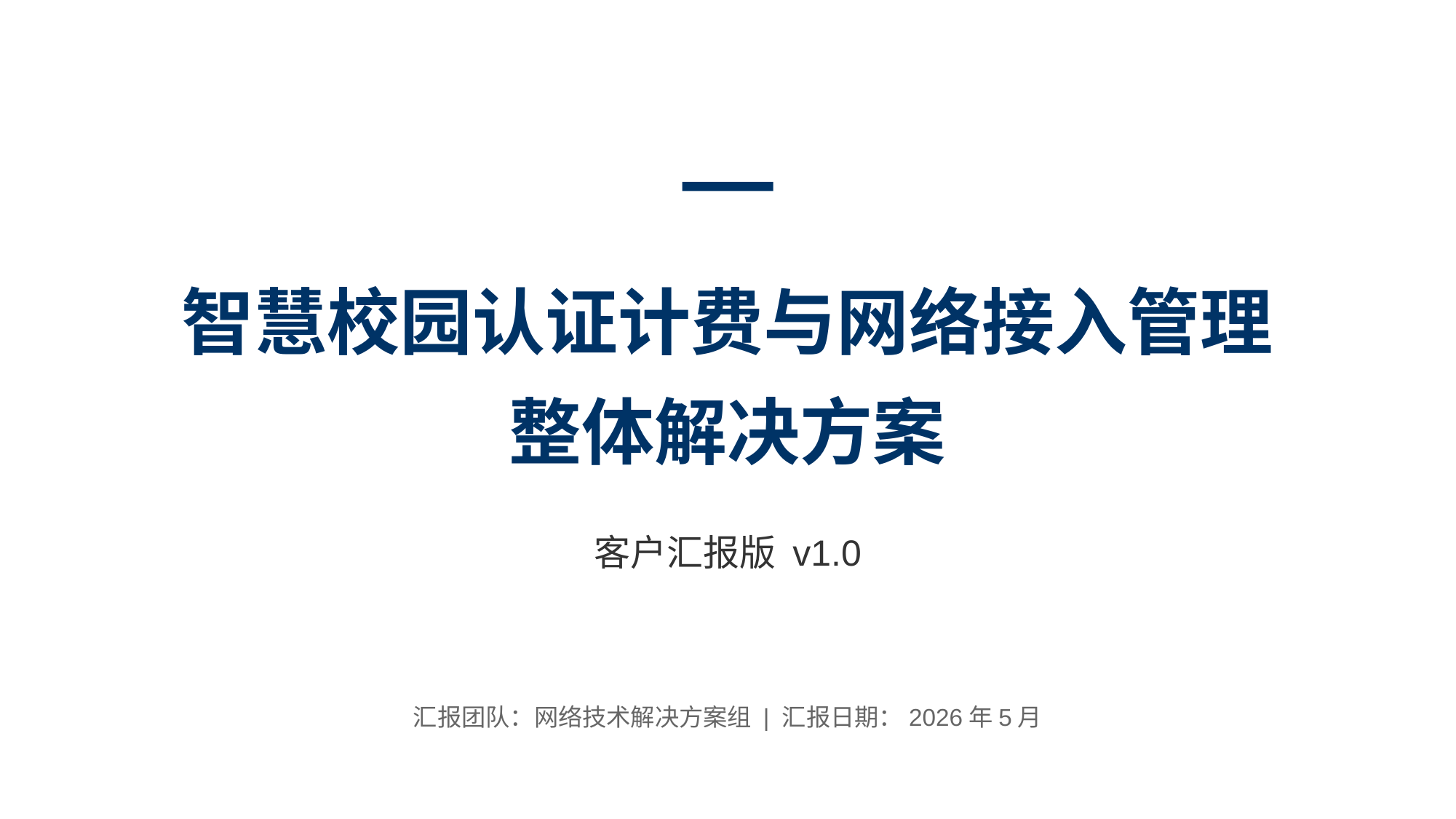

智慧校园认证计费与网络接入管理
整体解决方案
客户汇报版 v1.0
汇报团队：网络技术解决方案组 | 汇报日期：2026年5月